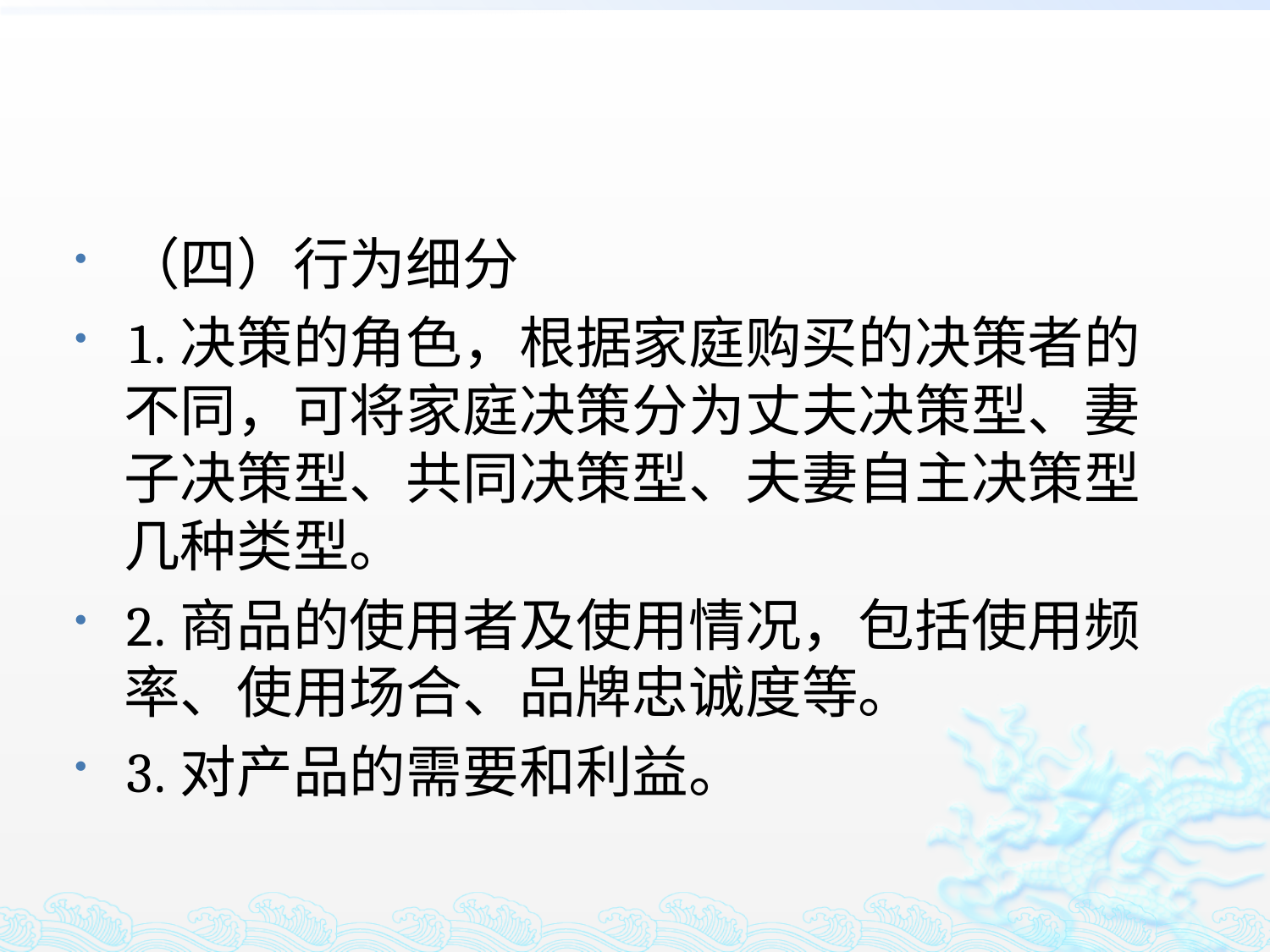

#
（四）行为细分
1.决策的角色，根据家庭购买的决策者的不同，可将家庭决策分为丈夫决策型、妻子决策型、共同决策型、夫妻自主决策型几种类型。
2.商品的使用者及使用情况，包括使用频率、使用场合、品牌忠诚度等。
3.对产品的需要和利益。